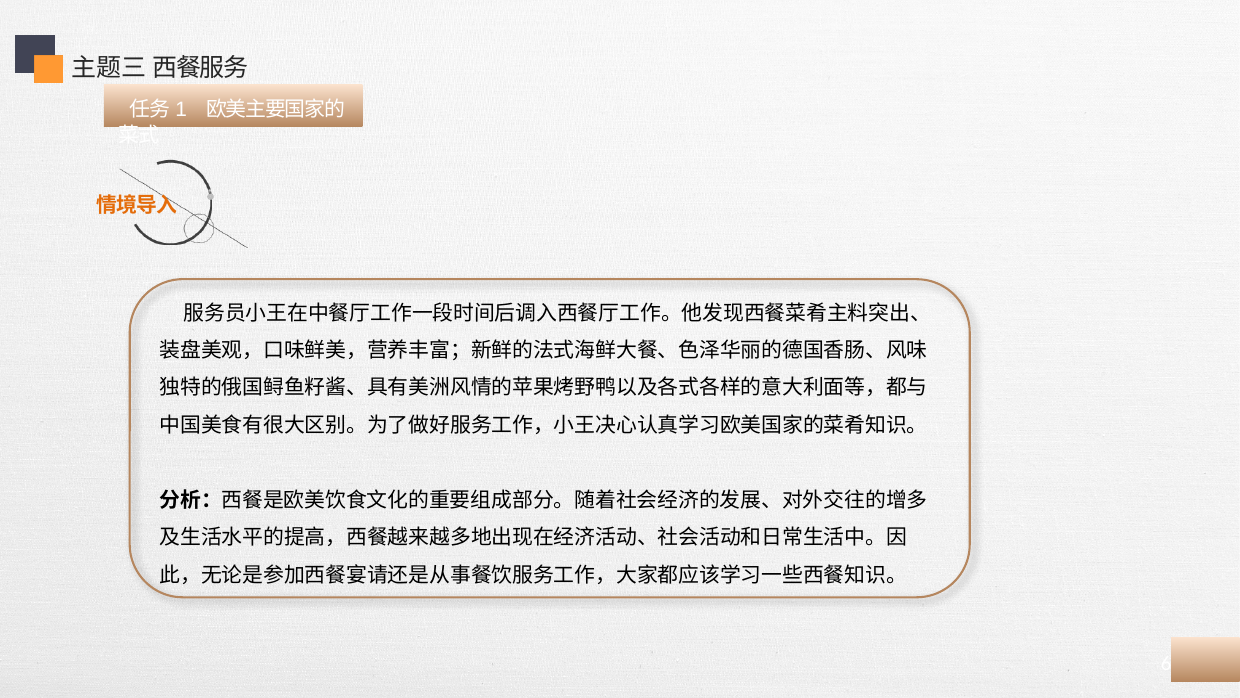

主题三 西餐服务

 任务1   欧美主要国家的菜式

    服务员小王在中餐厅工作一段时间后调入西餐厅工作。他发现西餐菜肴主料突出、装盘美观，口味鲜美，营养丰富；新鲜的法式海鲜大餐、色泽华丽的德国香肠、风味独特的俄国鲟鱼籽酱、具有美洲风情的苹果烤野鸭以及各式各样的意大利面等，都与中国美食有很大区别。为了做好服务工作，小王决心认真学习欧美国家的菜肴知识。

分析：西餐是欧美饮食文化的重要组成部分。随着社会经济的发展、对外交往的增多及生活水平的提高，西餐越来越多地出现在经济活动、社会活动和日常生活中。因此，无论是参加西餐宴请还是从事餐饮服务工作，大家都应该学习一些西餐知识。